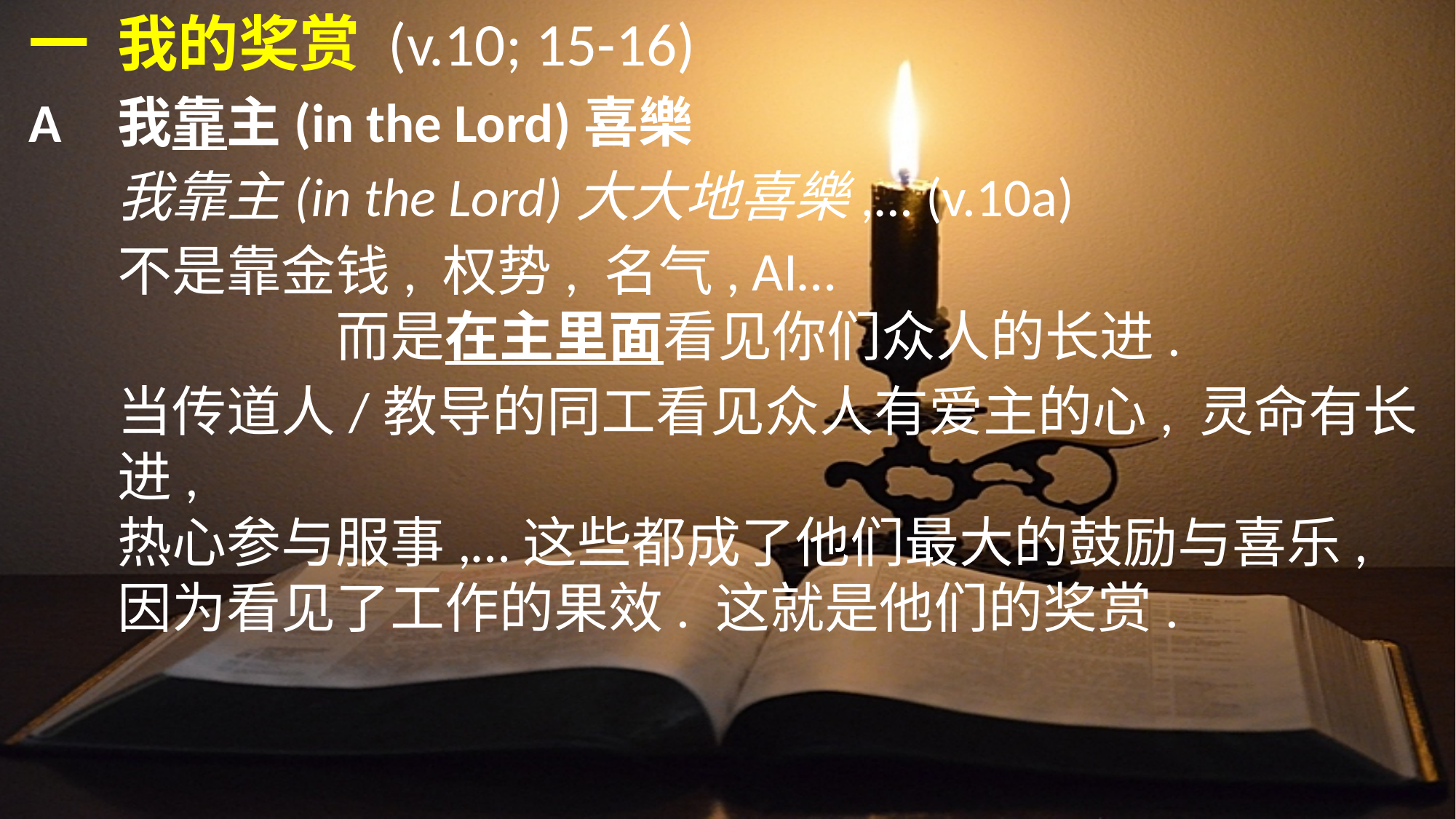

一	我的奖赏 (v.10; 15-16)
A	我靠主(in the Lord)喜樂
	我靠主(in the Lord)大大地喜樂,… (v.10a)
	不是靠金钱, 权势, 名气, AI…
			而是在主里面看见你们众人的长进.
	当传道人/教导的同工看见众人有爱主的心, 灵命有长进,
	热心参与服事,…这些都成了他们最大的鼓励与喜乐,
	因为看见了工作的果效. 这就是他们的奖赏.